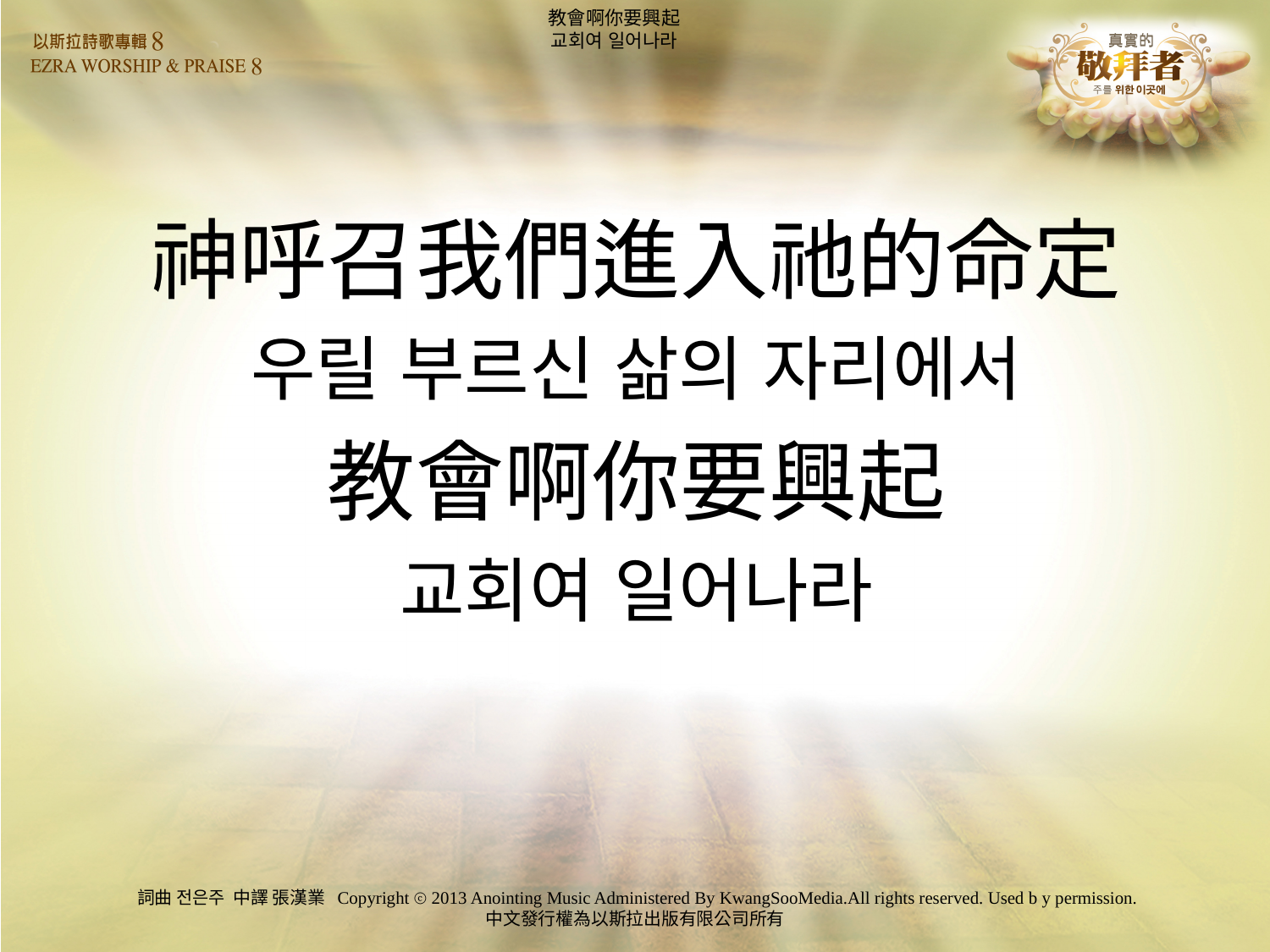

# 教會啊你要興起 교회여 일어나라
神呼召我們進入祂的命定
우릴 부르신 삶의 자리에서
教會啊你要興起
교회여 일어나라

詞曲 전은주  中譯 張漢業  Copyright ⓒ 2013 Anointing Music Administered By KwangSooMedia.All rights reserved. Used b y permission.
中文發行權為以斯拉出版有限公司所有